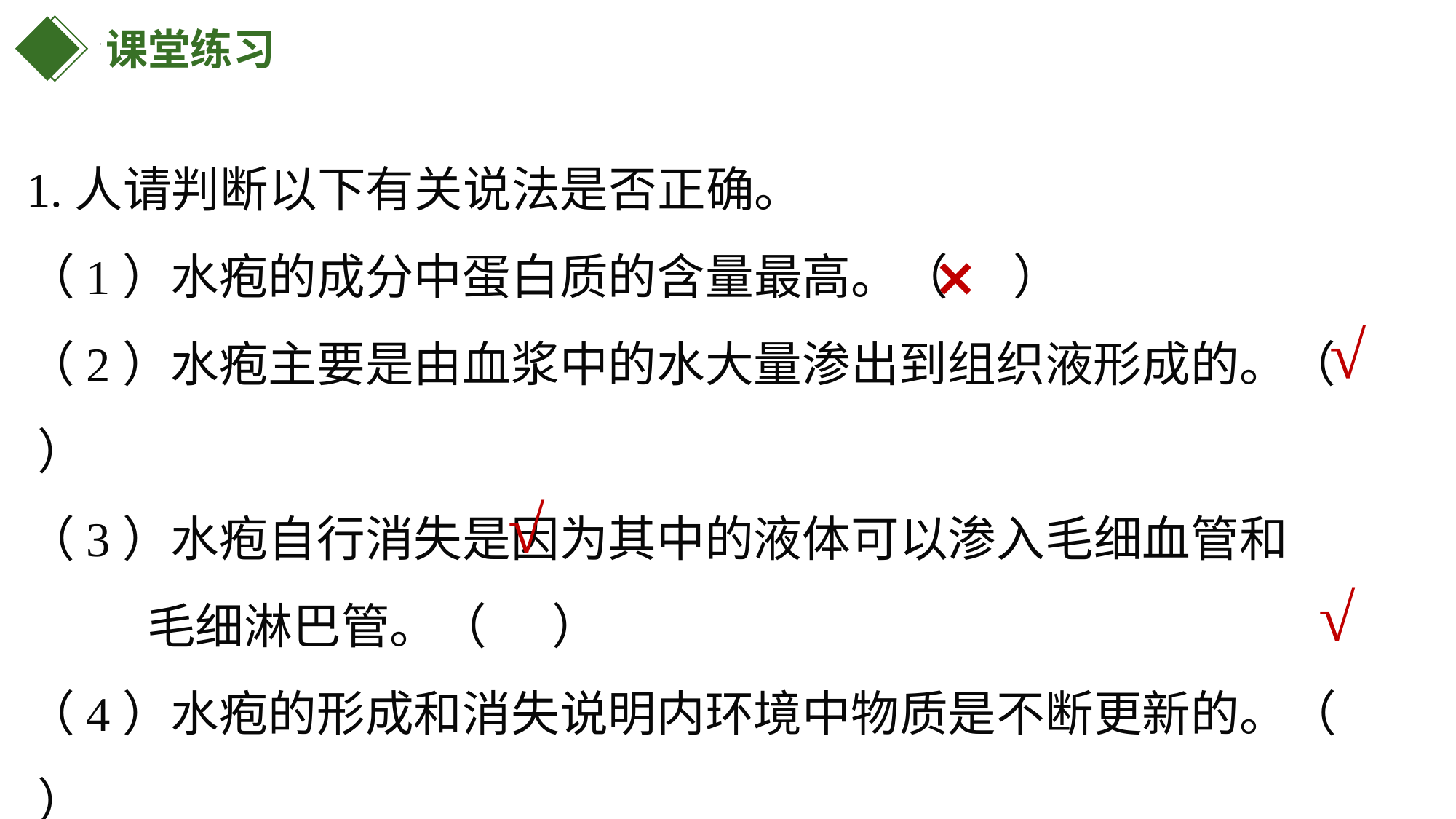

课堂练习
1.人请判断以下有关说法是否正确。
（1）水疱的成分中蛋白质的含量最高。（      ）
（2）水疱主要是由血浆中的水大量渗出到组织液形成的。（      ）
（3）水疱自行消失是因为其中的液体可以渗入毛细血管和
          毛细淋巴管。（      ）
（4）水疱的形成和消失说明内环境中物质是不断更新的。（      ）
❌
√
√
√